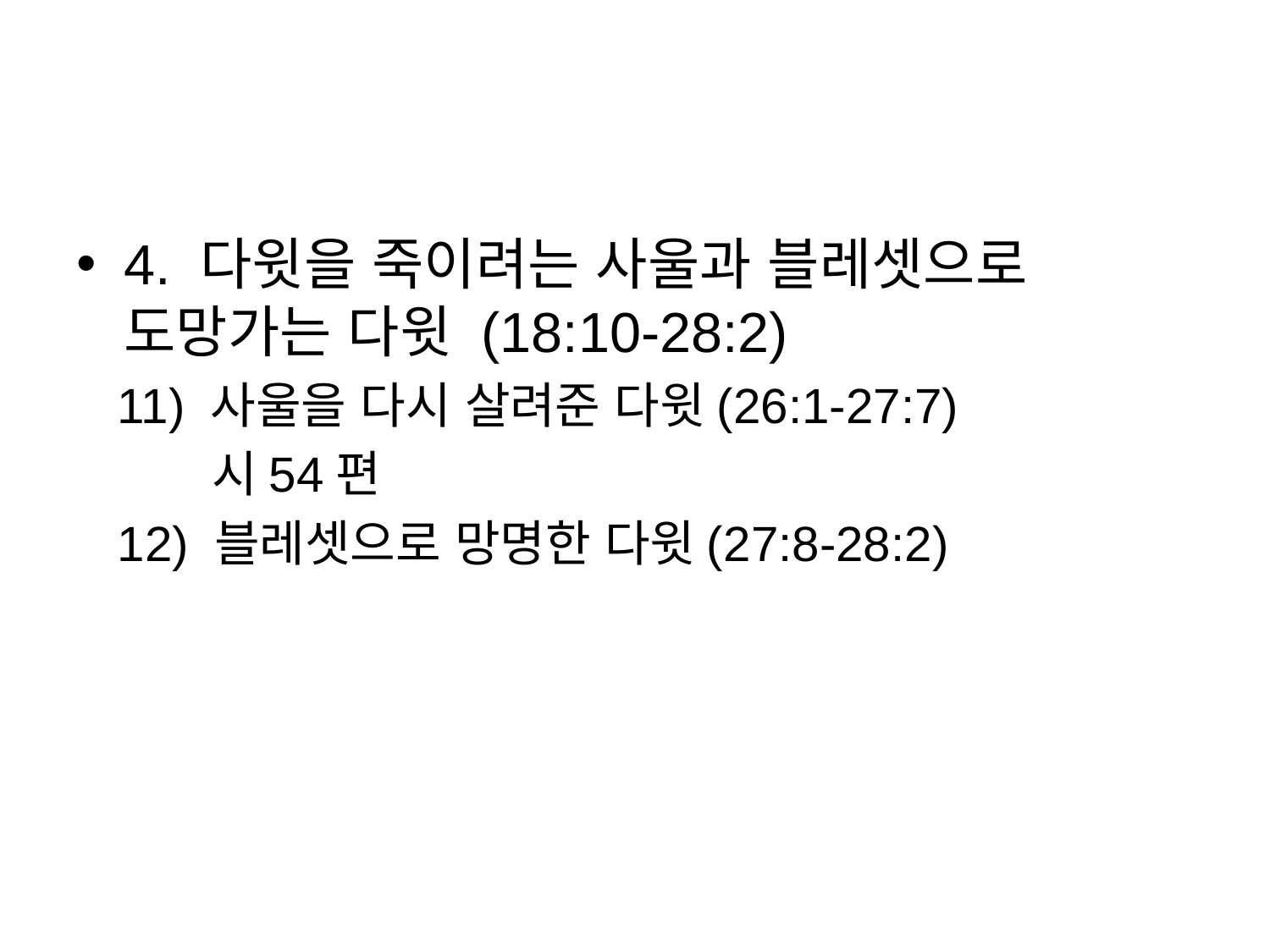

#
4. 다윗을 죽이려는 사울과 블레셋으로 도망가는 다윗 (18:10-28:2)
   11) 사울을 다시 살려준 다윗(26:1-27:7)
         시54편
   12) 블레셋으로 망명한 다윗(27:8-28:2)